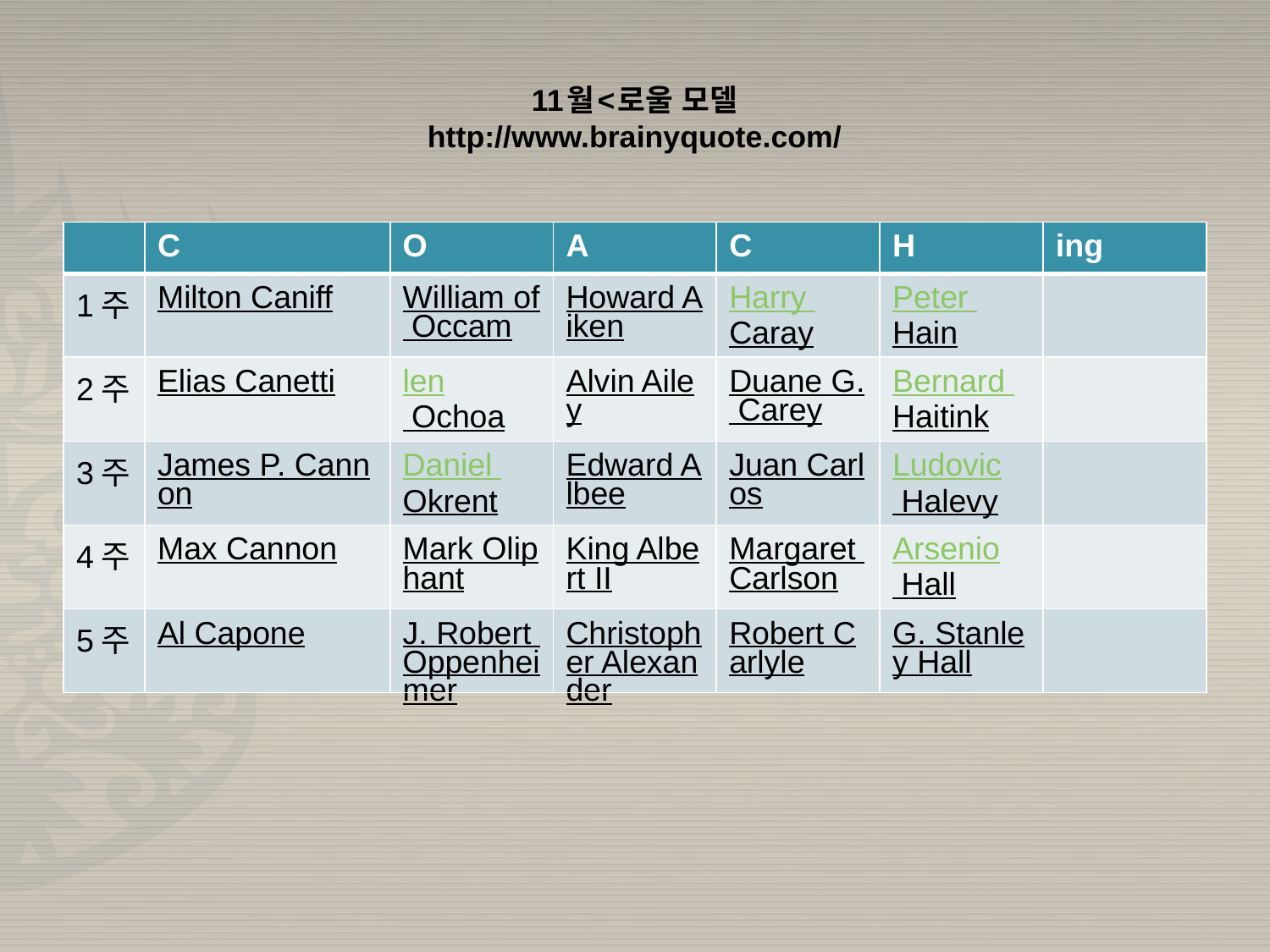

# 11월<로울 모델 http://www.brainyquote.com/
|  | C | O | A | C | H | ing |
| --- | --- | --- | --- | --- | --- | --- |
| 1주 | Milton Caniff | William of Occam | Howard Aiken | Harry Caray | Peter Hain |  |
| 2주 | Elias Canetti | len Ochoa | Alvin Ailey | Duane G. Carey | Bernard Haitink |  |
| 3주 | James P. Cannon | Daniel Okrent | Edward Albee | Juan Carlos | Ludovic Halevy |  |
| 4주 | Max Cannon | Mark Oliphant | King Albert II | Margaret Carlson | Arsenio Hall |  |
| 5주 | Al Capone | J. Robert Oppenheimer | Christopher Alexander | Robert Carlyle | G. Stanley Hall |  |